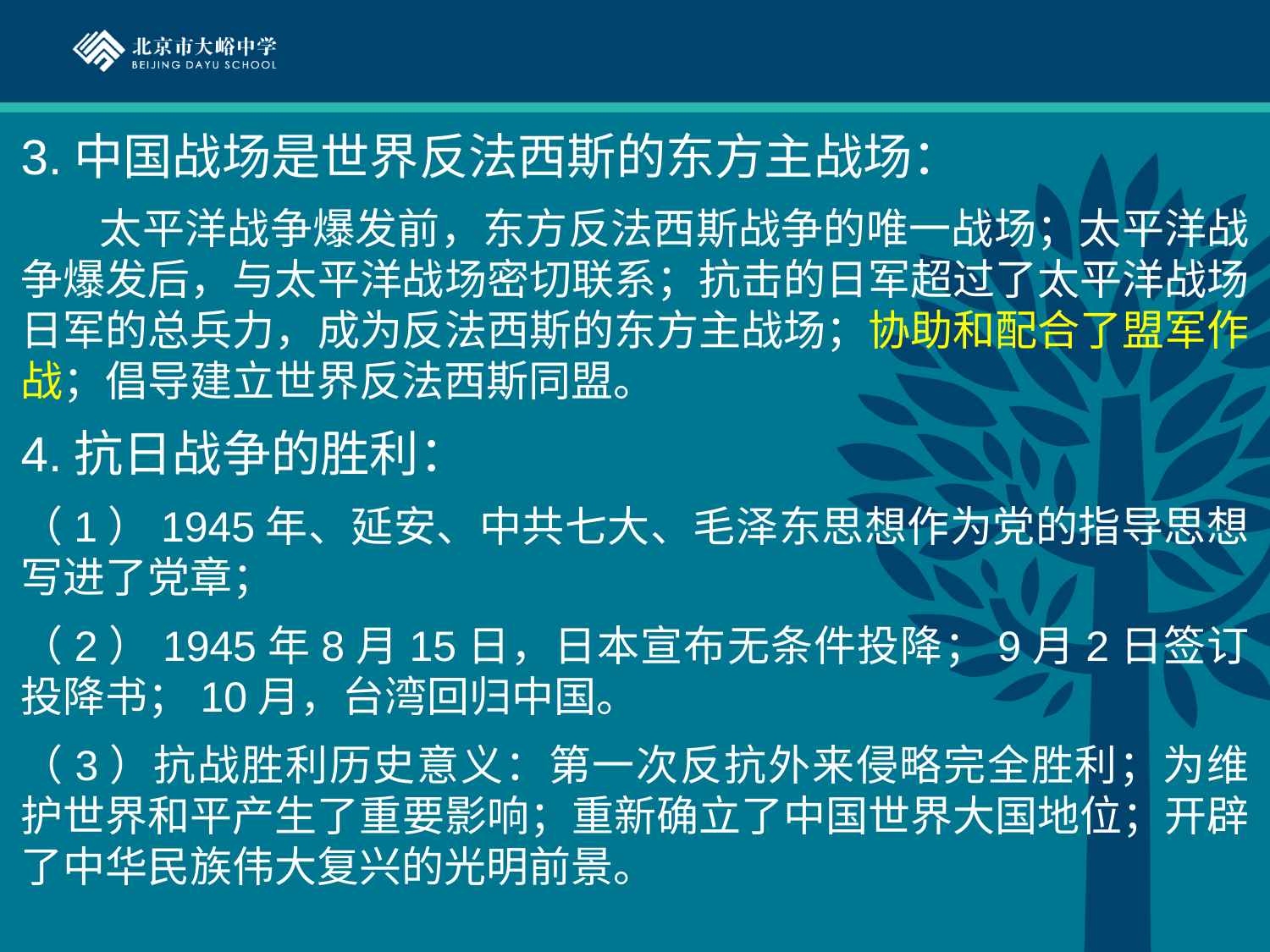

3.中国战场是世界反法西斯的东方主战场：
       太平洋战争爆发前，东方反法西斯战争的唯一战场；太平洋战争爆发后，与太平洋战场密切联系；抗击的日军超过了太平洋战场日军的总兵力，成为反法西斯的东方主战场；协助和配合了盟军作战；倡导建立世界反法西斯同盟。
4.抗日战争的胜利：
（1）1945年、延安、中共七大、毛泽东思想作为党的指导思想写进了党章；
（2）1945年8月15日，日本宣布无条件投降；9月2日签订投降书；10月，台湾回归中国。
（3）抗战胜利历史意义：第一次反抗外来侵略完全胜利；为维护世界和平产生了重要影响；重新确立了中国世界大国地位；开辟了中华民族伟大复兴的光明前景。